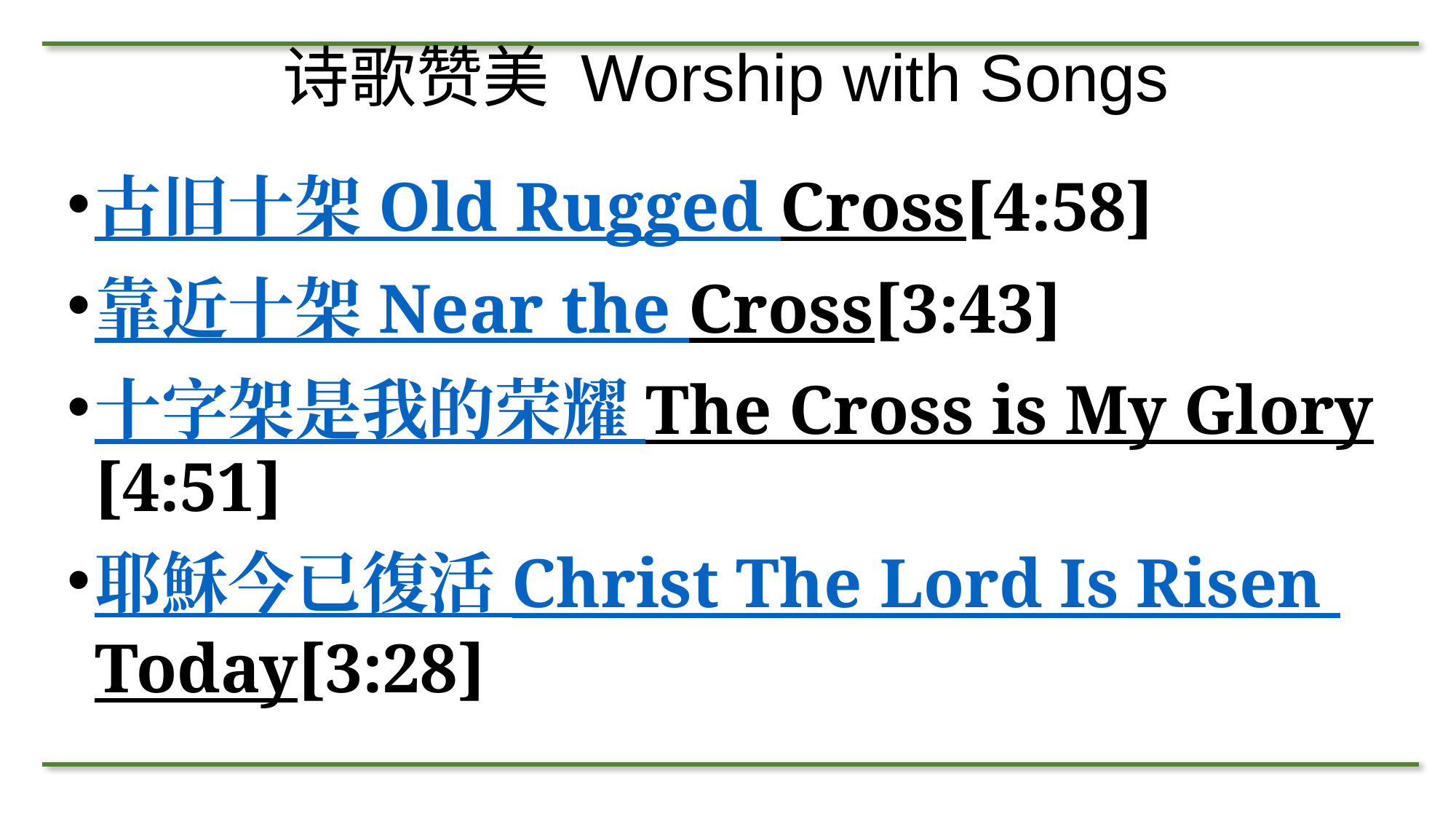

# 诗歌赞美 Worship with Songs
古旧十架 Old Rugged Cross[4:58]
靠近十架 Near the Cross[3:43]
十字架是我的荣耀 The Cross is My Glory[4:51]
耶穌今已復活 Christ The Lord Is Risen Today[3:28]